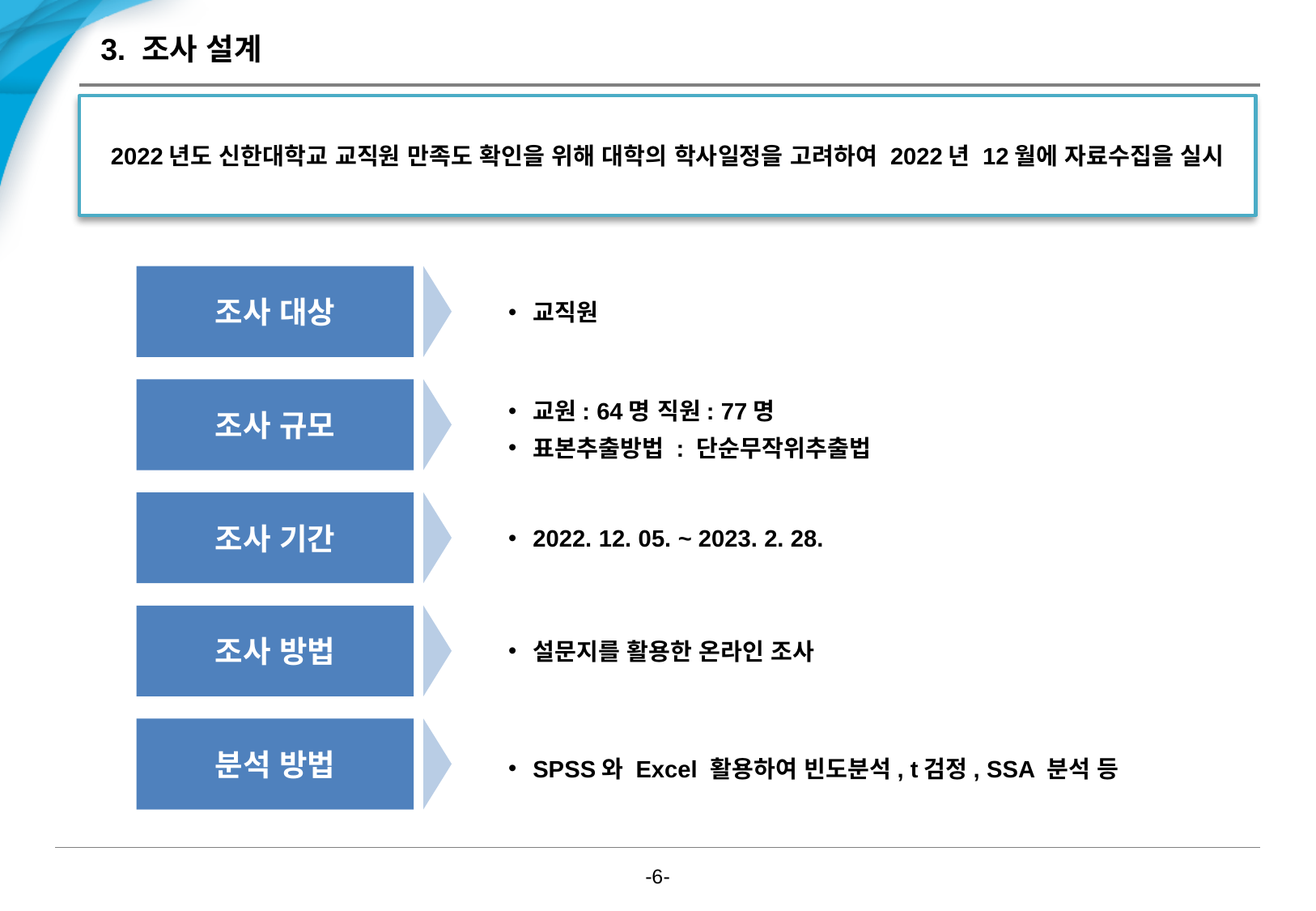

# 3. 조사 설계

2022년도 신한대학교 교직원 만족도 확인을 위해 대학의 학사일정을 고려하여 2022년 12월에 자료수집을 실시
교직원
조사 대상

조사 규모
교원: 64명 직원: 77명
표본추출방법 : 단순무작위추출법

2022. 12. 05. ~ 2023. 2. 28.
조사 기간

조사 방법
설문지를 활용한 온라인 조사

분석 방법
SPSS와 Excel 활용하여 빈도분석, t검정, SSA 분석 등

-6-